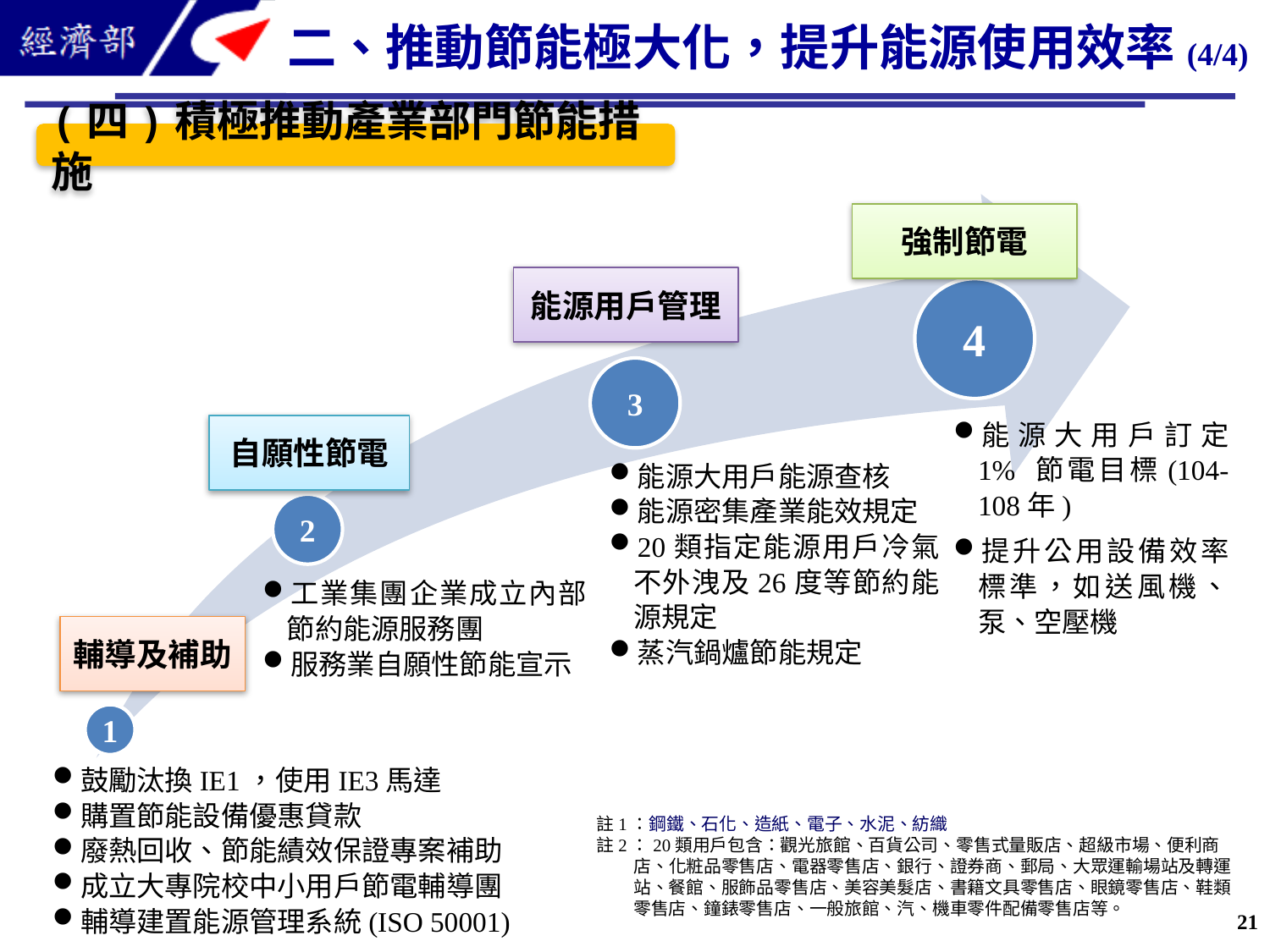

二、推動節能極大化，提升能源使用效率(4/4)

(四)積極推動產業部門節能措施

強制節電
能源用戶管理
4
3
能源大用戶訂定 1% 節電目標(104-108年)
提升公用設備效率標準，如送風機、泵、空壓機
自願性節電
能源大用戶能源查核
能源密集產業能效規定
20類指定能源用戶冷氣不外洩及26度等節約能源規定
蒸汽鍋爐節能規定
2

工業集團企業成立內部節約能源服務團
服務業自願性節能宣示
輔導及補助

1
鼓勵汰換IE1，使用IE3馬達
購置節能設備優惠貸款
廢熱回收、節能績效保證專案補助
成立大專院校中小用戶節電輔導團
輔導建置能源管理系統(ISO 50001)
註1：鋼鐵、石化、造紙、電子、水泥、紡織
註2：20類用戶包含：觀光旅館、百貨公司、零售式量販店、超級市場、便利商店、化粧品零售店、電器零售店、銀行、證券商、郵局、大眾運輸場站及轉運站、餐館、服飾品零售店、美容美髮店、書籍文具零售店、眼鏡零售店、鞋類零售店、鐘錶零售店、一般旅館、汽、機車零件配備零售店等。
21